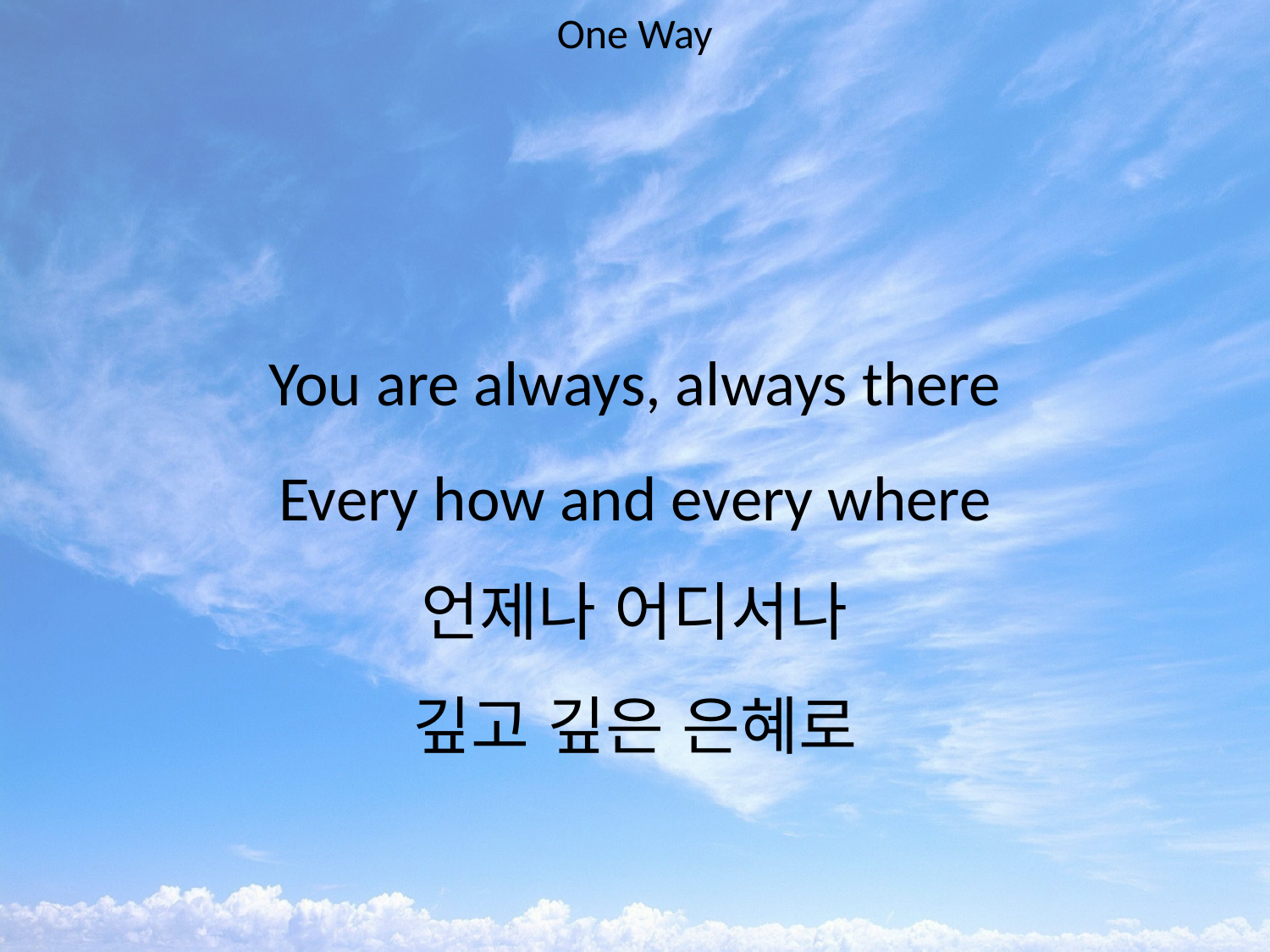

One Way
#
You are always, always there
Every how and every where
언제나 어디서나
깊고 깊은 은혜로